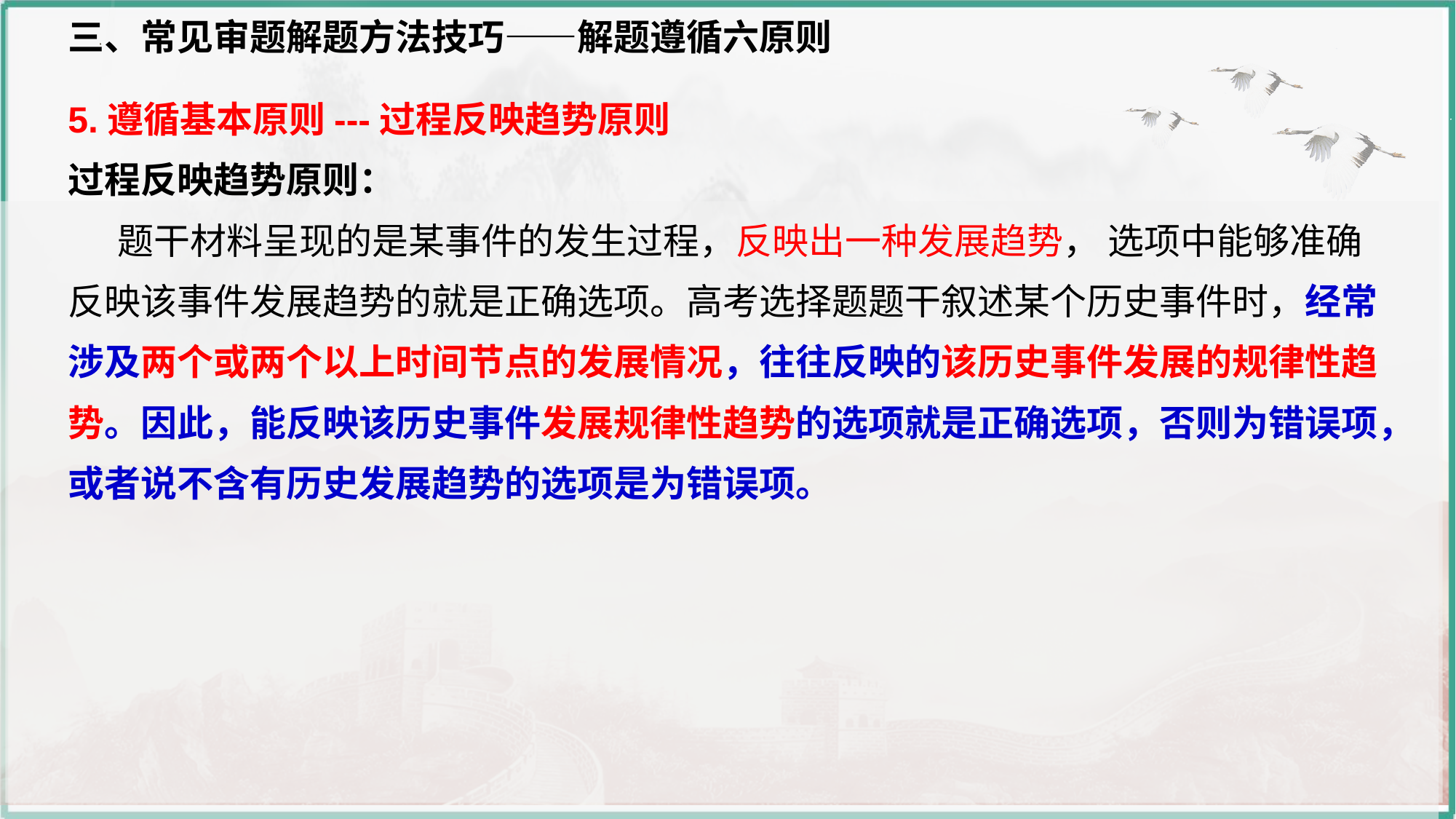

三、常见审题解题方法技巧——解题遵循六原则
5.遵循基本原则---过程反映趋势原则
过程反映趋势原则：
     题干材料呈现的是某事件的发生过程，反映出一种发展趋势， 选项中能够准确反映该事件发展趋势的就是正确选项。高考选择题题干叙述某个历史事件时，经常涉及两个或两个以上时间节点的发展情况，往往反映的该历史事件发展的规律性趋势。因此，能反映该历史事件发展规律性趋势的选项就是正确选项，否则为错误项，或者说不含有历史发展趋势的选项是为错误项。